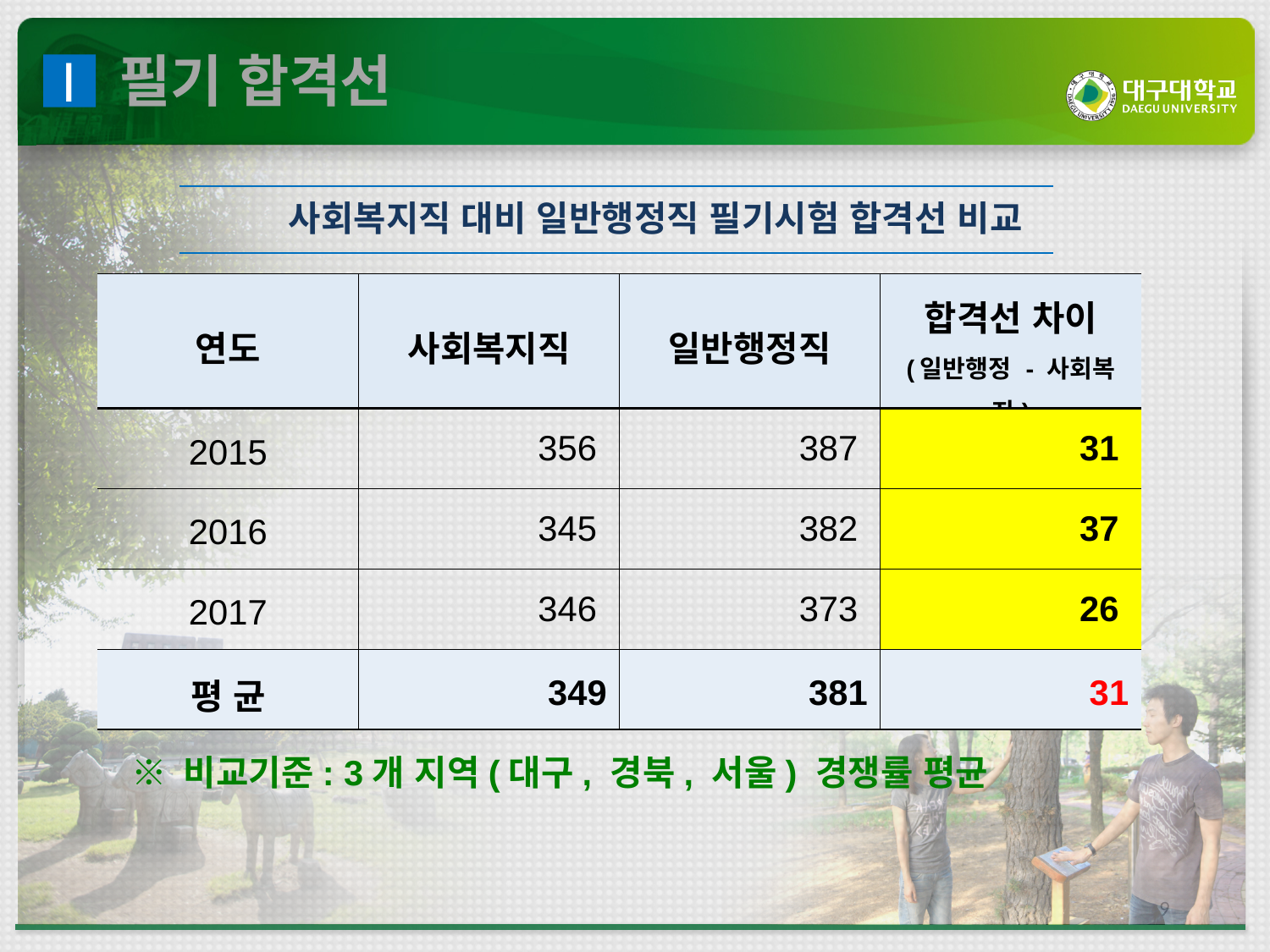

필기 합격선
Ⅰ

사회복지직 대비 일반행정직 필기시험 합격선 비교
| 연도 | 사회복지직 | 일반행정직 | 합격선 차이 (일반행정 - 사회복지) |
| --- | --- | --- | --- |
| 2015 | 356 | 387 | 31 |
| 2016 | 345 | 382 | 37 |
| 2017 | 346 | 373 | 26 |
| 평 균 | 349 | 381 | 31 |
※ 비교기준: 3개 지역(대구, 경북, 서울) 경쟁률 평균
9